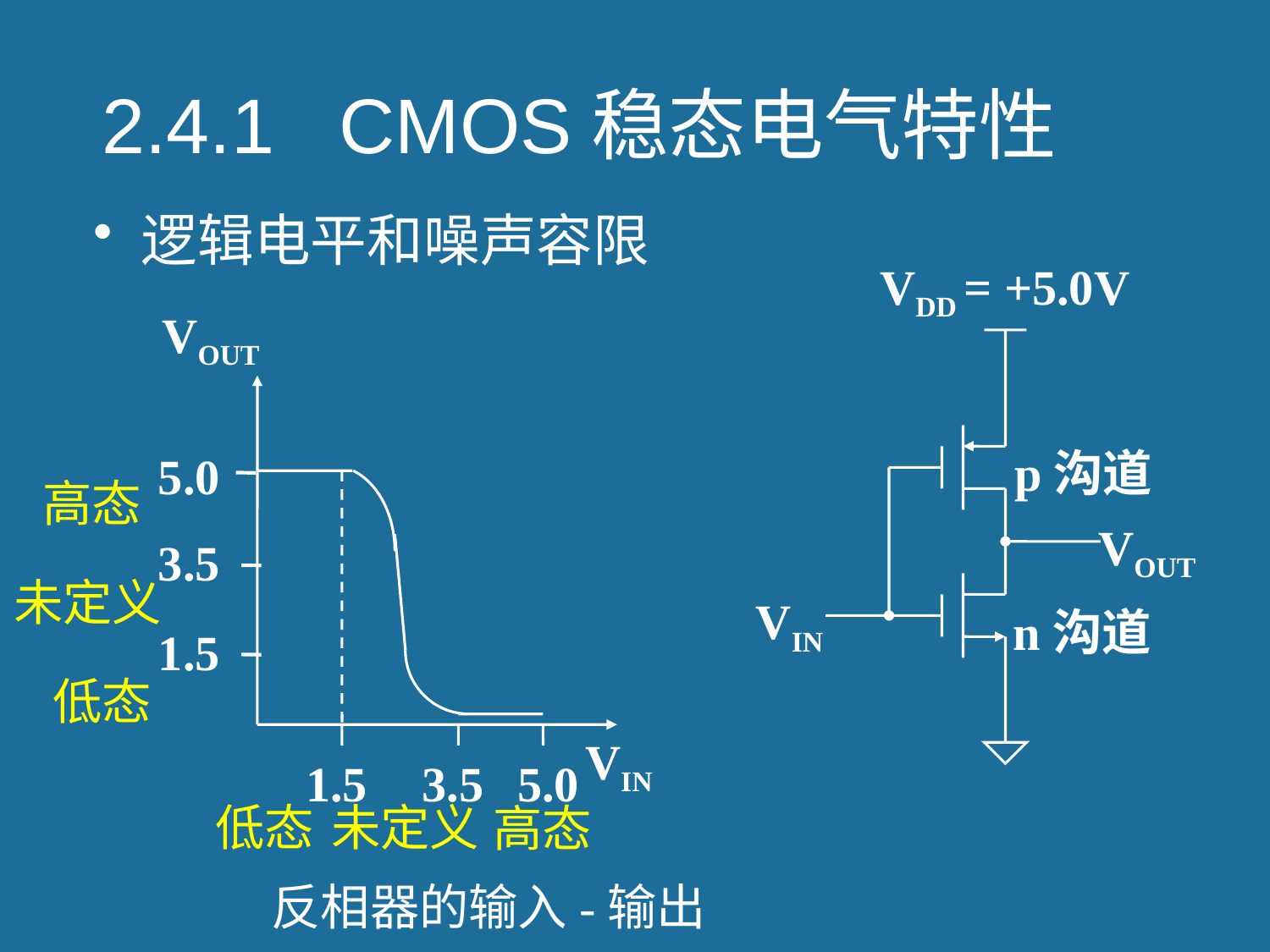

# 2.4.1   CMOS稳态电气特性
逻辑电平和噪声容限
VDD = +5.0V

p沟道

VOUT

VIN
n沟道

VOUT

5.0

VIN

1.5
3.5
5.0
反相器的输入-输出
高态
3.5
未定义
1.5
低态
低态
未定义
高态
26